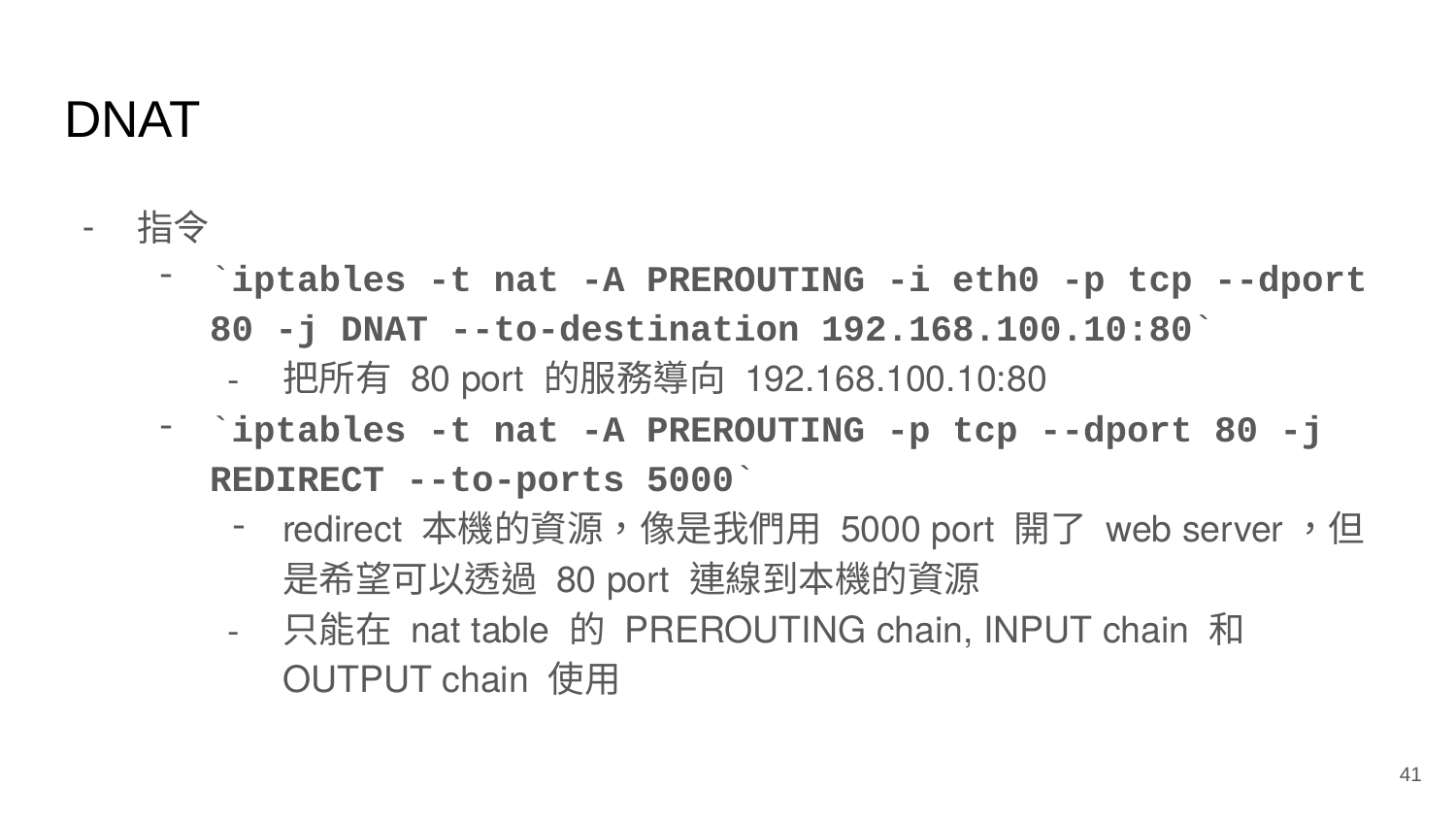

# DNAT
指令
`iptables -t nat -A PREROUTING -i eth0 -p tcp --dport 80 -j DNAT --to-destination 192.168.100.10:80`
把所有 80 port 的服務導向 192.168.100.10:80
`iptables -t nat -A PREROUTING -p tcp --dport 80 -j REDIRECT --to-ports 5000`
redirect 本機的資源，像是我們用 5000 port 開了 web server，但是希望可以透過 80 port 連線到本機的資源
只能在 nat table 的 PREROUTING chain, INPUT chain 和 OUTPUT chain 使用
41